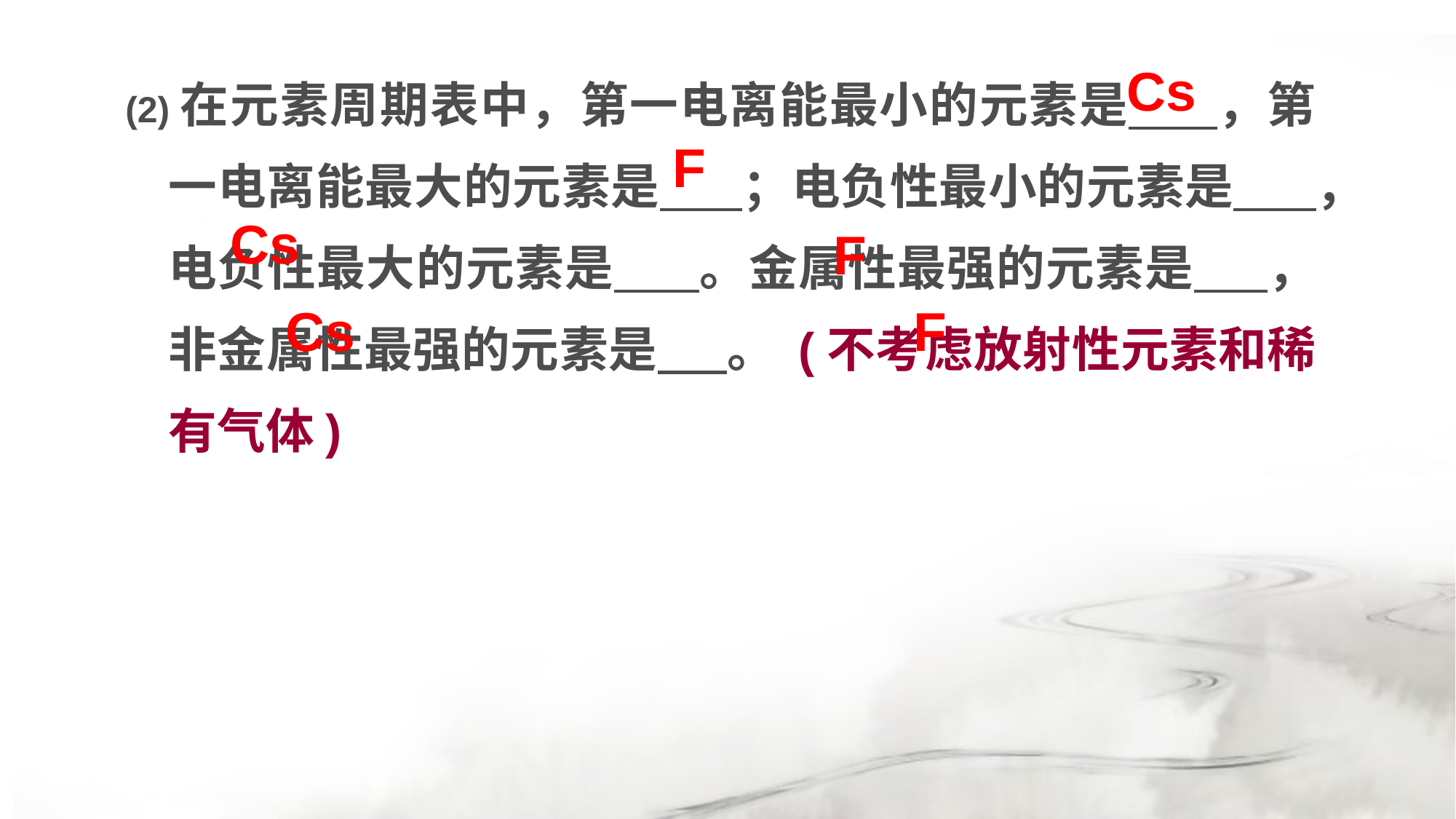

(2)在元素周期表中，第一电离能最小的元素是       ，第一电离能最大的元素是       ；电负性最小的元素是       ，电负性最大的元素是       。金属性最强的元素是      ，非金属性最强的元素是      。 (不考虑放射性元素和稀有气体)

Cs
F
Cs
F
Cs
F